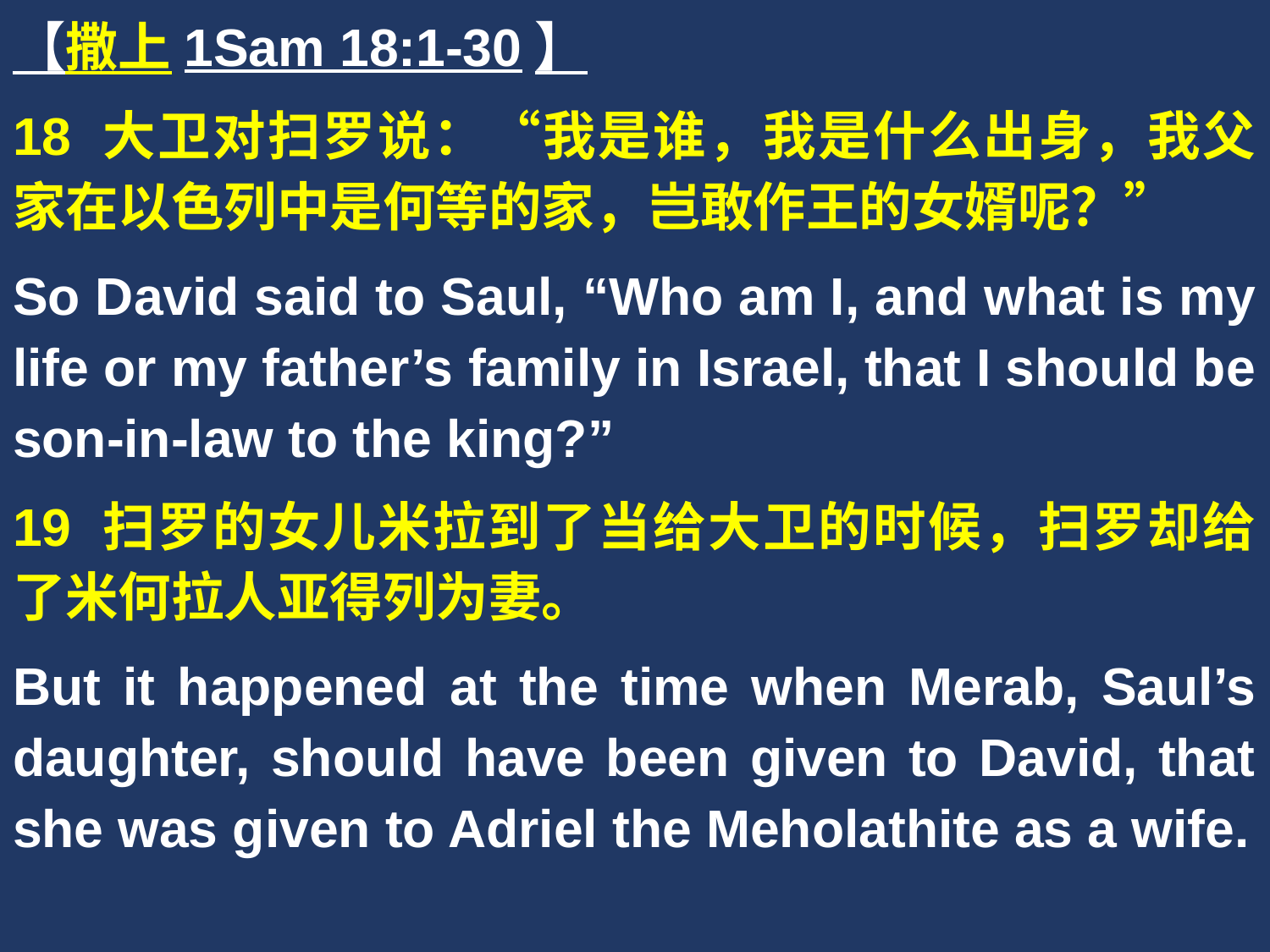

【撒上1Sam 18:1-30】
18 大卫对扫罗说：“我是谁，我是什么出身，我父家在以色列中是何等的家，岂敢作王的女婿呢？”
So David said to Saul, “Who am I, and what is my life or my father’s family in Israel, that I should be son-in-law to the king?”
19 扫罗的女儿米拉到了当给大卫的时候，扫罗却给了米何拉人亚得列为妻。
But it happened at the time when Merab, Saul’s daughter, should have been given to David, that she was given to Adriel the Meholathite as a wife.